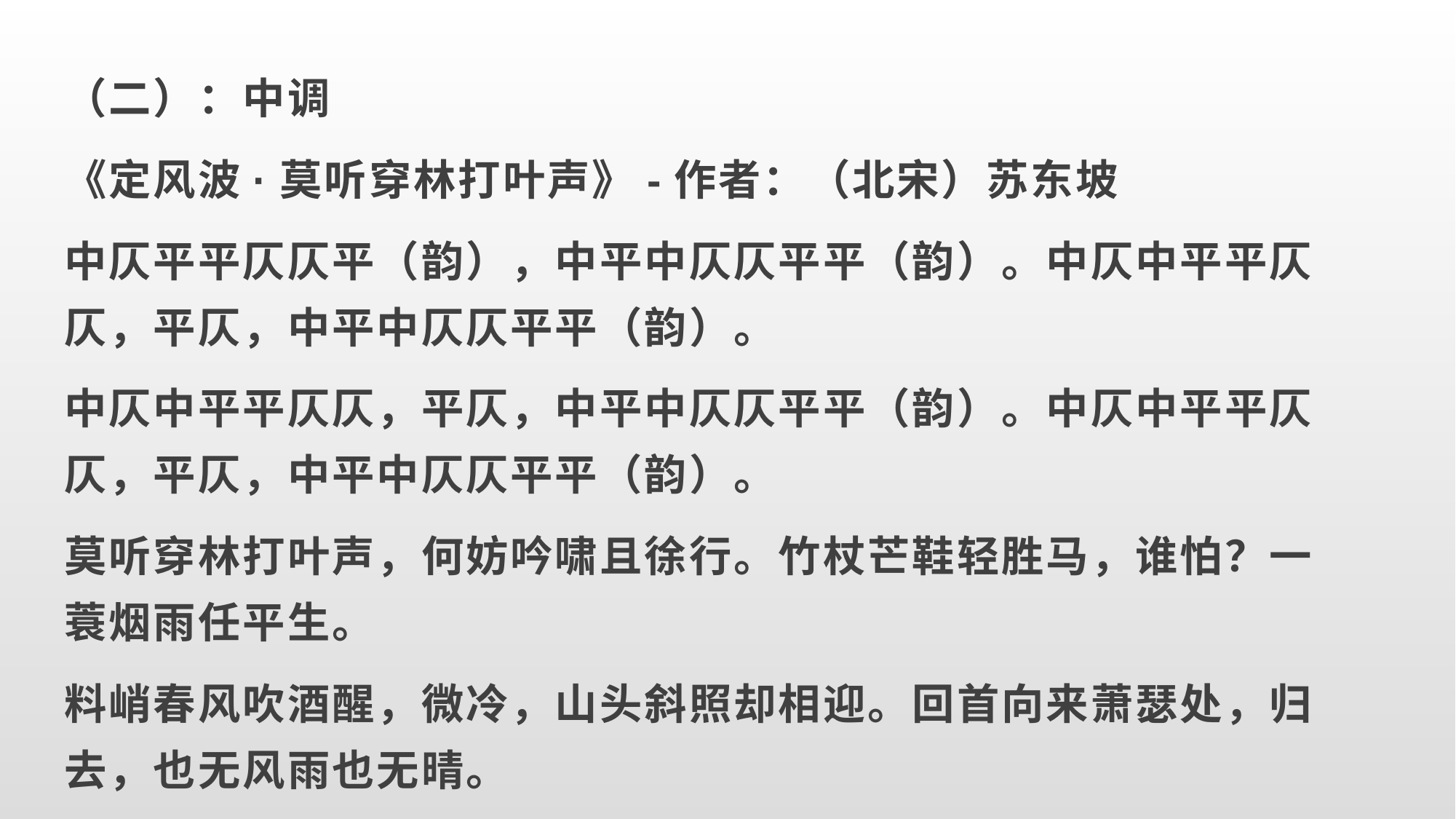

（二）：中调
《定风波·莫听穿林打叶声》-作者：（北宋）苏东坡
中仄平平仄仄平（韵），中平中仄仄平平（韵）。中仄中平平仄仄，平仄，中平中仄仄平平（韵）。
中仄中平平仄仄，平仄，中平中仄仄平平（韵）。中仄中平平仄仄，平仄，中平中仄仄平平（韵）。
莫听穿林打叶声，何妨吟啸且徐行。竹杖芒鞋轻胜马，谁怕？一蓑烟雨任平生。
料峭春风吹酒醒，微冷，山头斜照却相迎。回首向来萧瑟处，归去，也无风雨也无晴。